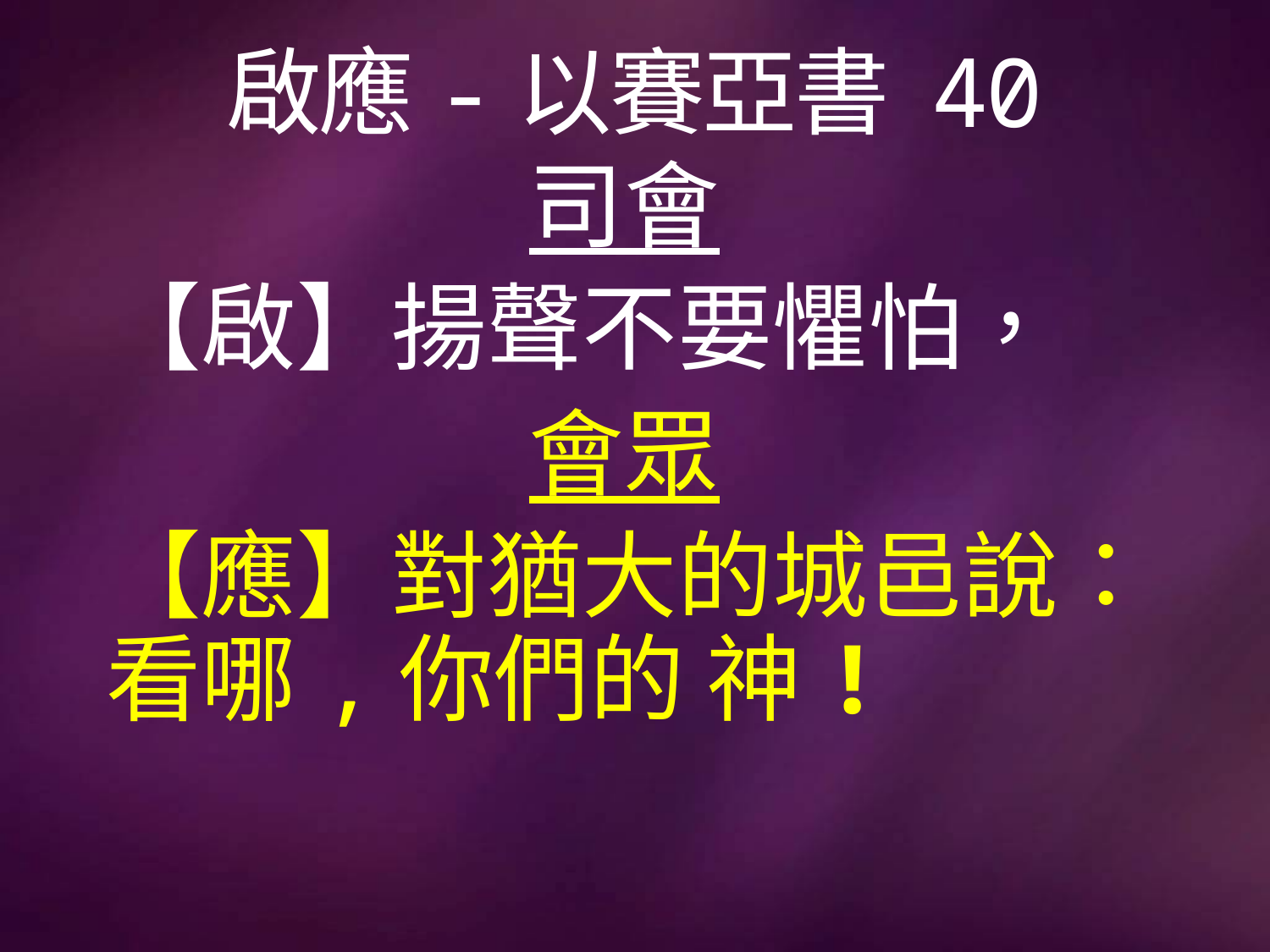

# 啟應-以賽亞書 40
司會
【啟】揚聲不要懼怕，

會眾
【應】對猶大的城邑說：看哪,你們的 神!